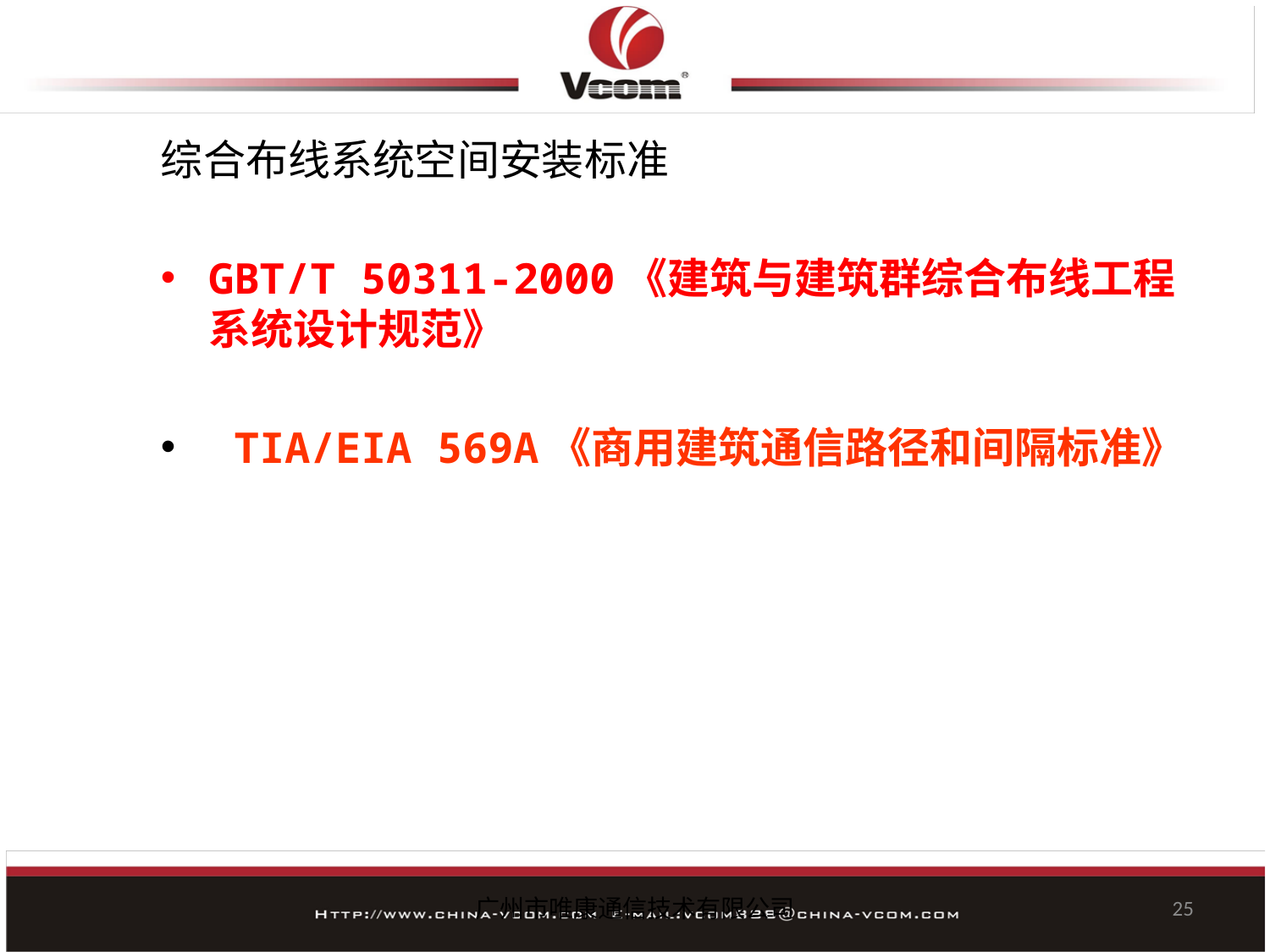

综合布线系统空间安装标准

GBT/T 50311-2000《建筑与建筑群综合布线工程系统设计规范》

 TIA/EIA 569A《商用建筑通信路径和间隔标准》

广州市唯康通信技术有限公司
25